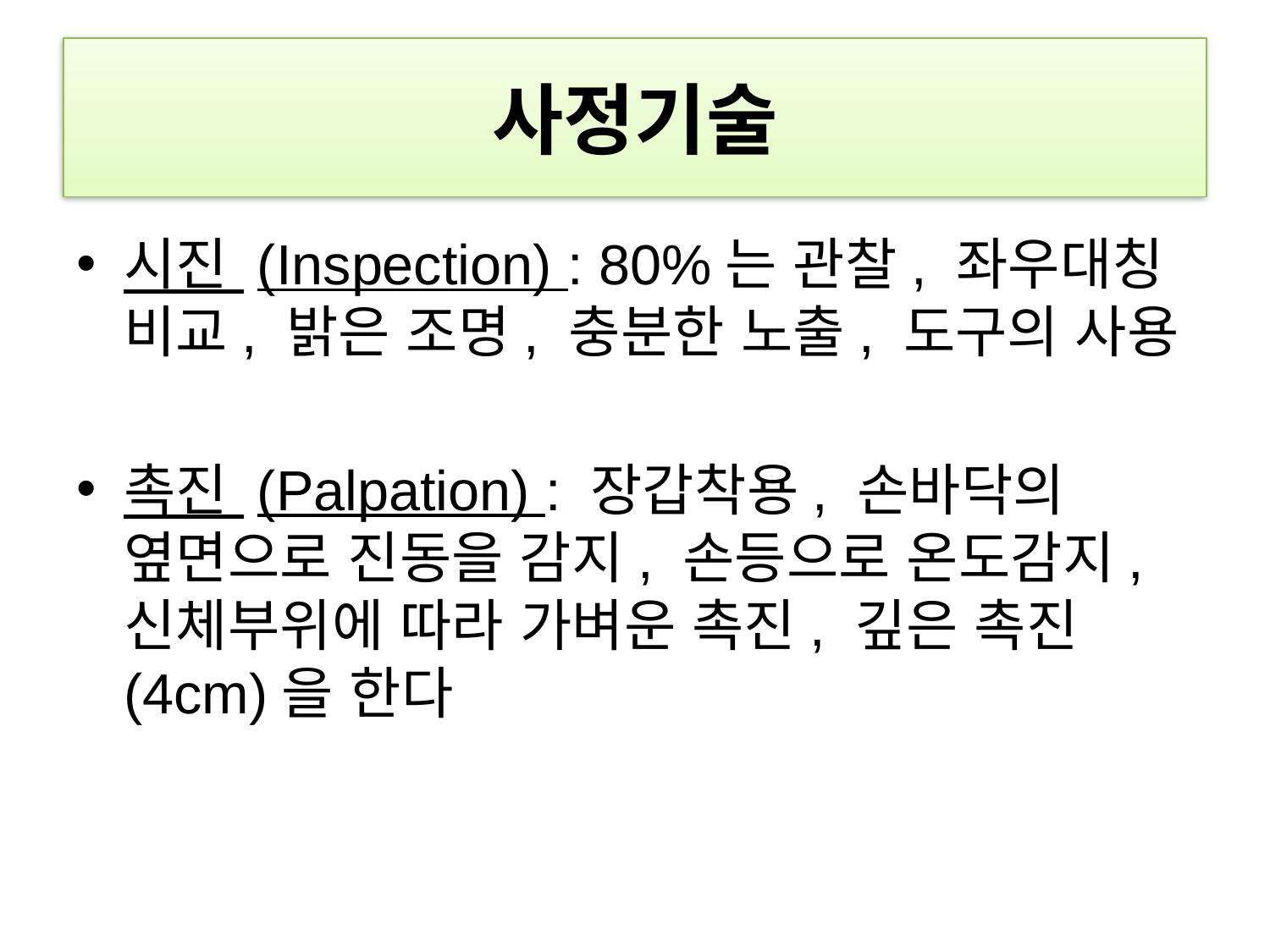

# 사정기술
시진 (Inspection) : 80%는 관찰, 좌우대칭 비교, 밝은 조명, 충분한 노출, 도구의 사용

촉진 (Palpation) : 장갑착용, 손바닥의 옆면으로 진동을 감지, 손등으로 온도감지, 신체부위에 따라 가벼운 촉진, 깊은 촉진 (4cm)을 한다